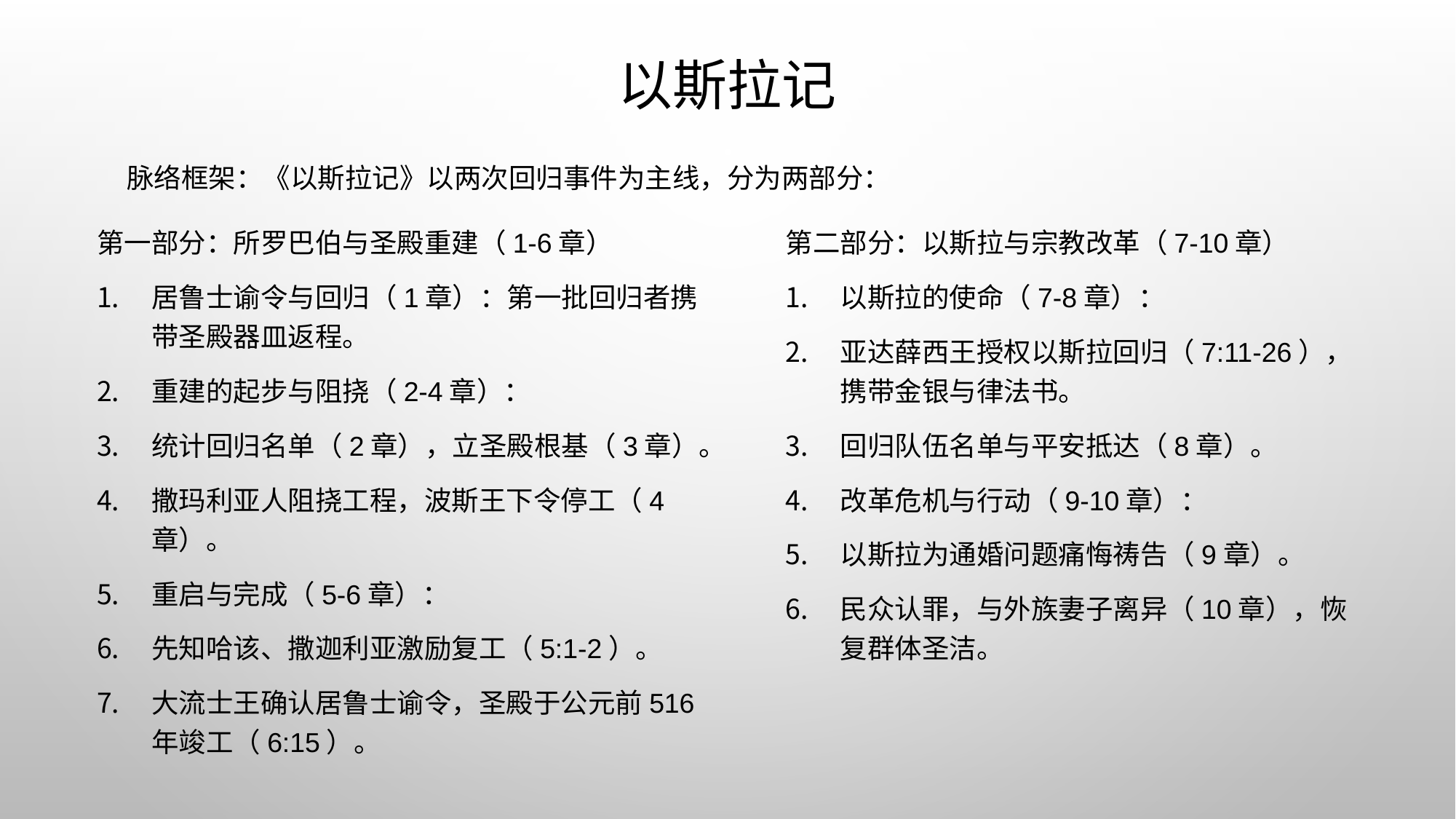

# 以斯拉记
脉络框架：《以斯拉记》以两次回归事件为主线，分为两部分：

第一部分：所罗巴伯与圣殿重建（1-6章）
居鲁士谕令与回归（1章）：第一批回归者携带圣殿器皿返程。
重建的起步与阻挠（2-4章）：
统计回归名单（2章），立圣殿根基（3章）。
撒玛利亚人阻挠工程，波斯王下令停工（4章）。
重启与完成（5-6章）：
先知哈该、撒迦利亚激励复工（5:1-2）。
大流士王确认居鲁士谕令，圣殿于公元前516年竣工（6:15）。
第二部分：以斯拉与宗教改革（7-10章）
以斯拉的使命（7-8章）：
亚达薛西王授权以斯拉回归（7:11-26），携带金银与律法书。
回归队伍名单与平安抵达（8章）。
改革危机与行动（9-10章）：
以斯拉为通婚问题痛悔祷告（9章）。
民众认罪，与外族妻子离异（10章），恢复群体圣洁。